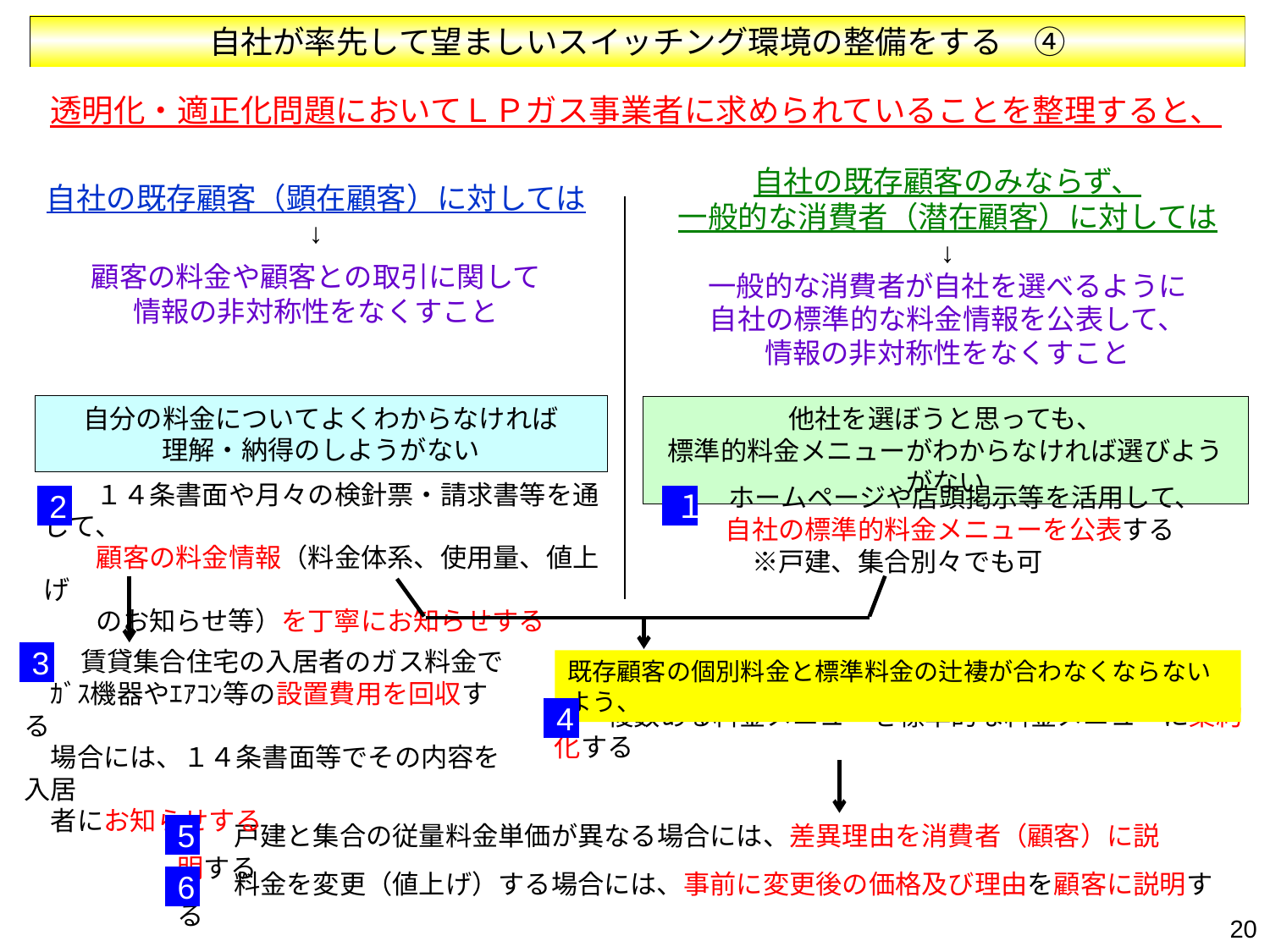

自社が率先して望ましいスイッチング環境の整備をする　④
透明化・適正化問題においてＬＰガス事業者に求められていることを整理すると、
自社の既存顧客のみならず、
一般的な消費者（潜在顧客）に対しては
↓
一般的な消費者が自社を選べるように
自社の標準的な料金情報を公表して、
情報の非対称性をなくすこと

自社の既存顧客（顕在顧客）に対しては
↓
顧客の料金や顧客との取引に関して
情報の非対称性をなくすこと

自分の料金についてよくわからなければ
理解・納得のしようがない
他社を選ぼうと思っても、
標準的料金メニューがわからなければ選びようがない
　　１４条書面や月々の検針票・請求書等を通じて、
　　顧客の料金情報（料金体系、使用量、値上げ
　　のお知らせ等）を丁寧にお知らせする
　　ホームページや店頭掲示等を活用して、
　　自社の標準的料金メニューを公表する
　　　※戸建、集合別々でも可
　　賃貸集合住宅の入居者のガス料金で
　ｶﾞｽ機器やｴｱｺﾝ等の設置費用を回収する
　場合には、１４条書面等でその内容を入居
　者にお知らせする
既存顧客の個別料金と標準料金の辻褄が合わなくならないよう、
　　複数ある料金メニューを標準的な料金メニューに集約化する
　　戸建と集合の従量料金単価が異なる場合には、差異理由を消費者（顧客）に説明する
　　料金を変更（値上げ）する場合には、事前に変更後の価格及び理由を顧客に説明する
2
１
3
4
5
6
20